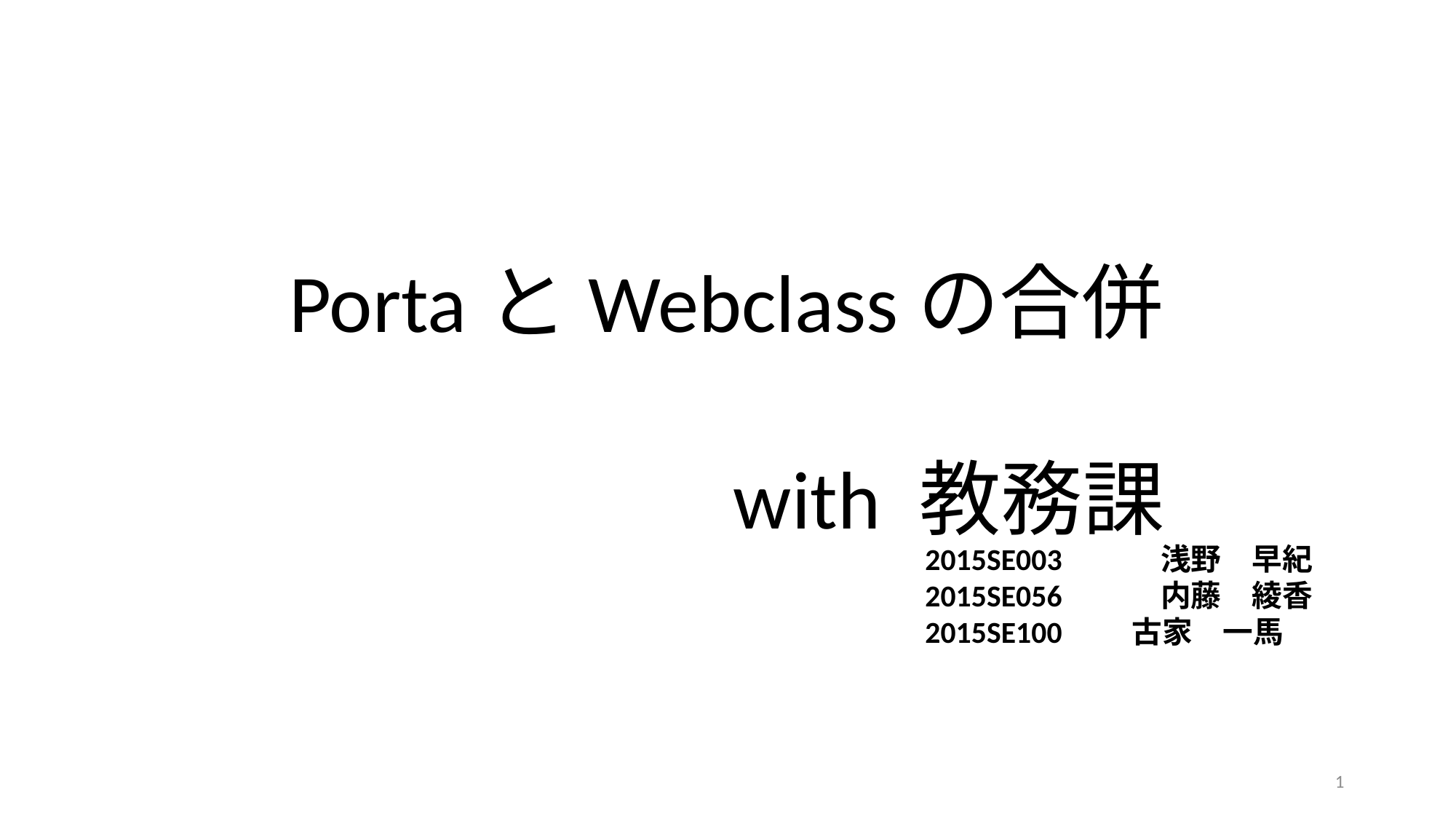

PortaとWebclassの合併
                        with 教務課

2015SE003　　　浅野　早紀
2015SE056　　　内藤　綾香
2015SE100         古家　一馬
1